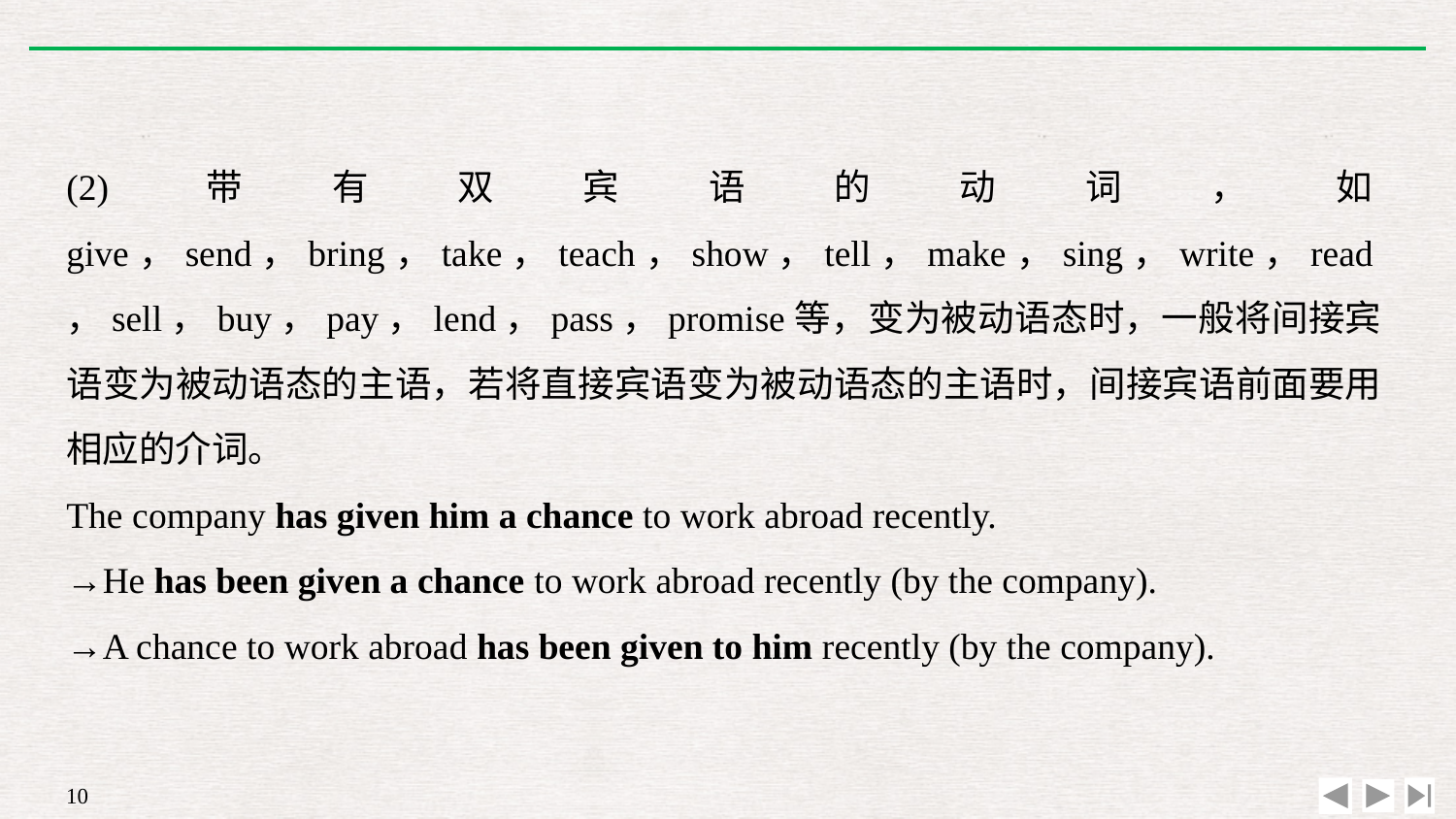

(2)带有双宾语的动词，如give，send，bring，take，teach，show，tell，make，sing，write，read，sell，buy，pay，lend，pass，promise等，变为被动语态时，一般将间接宾语变为被动语态的主语，若将直接宾语变为被动语态的主语时，间接宾语前面要用相应的介词。
The company has given him a chance to work abroad recently.
→He has been given a chance to work abroad recently (by the company).
→A chance to work abroad has been given to him recently (by the company).